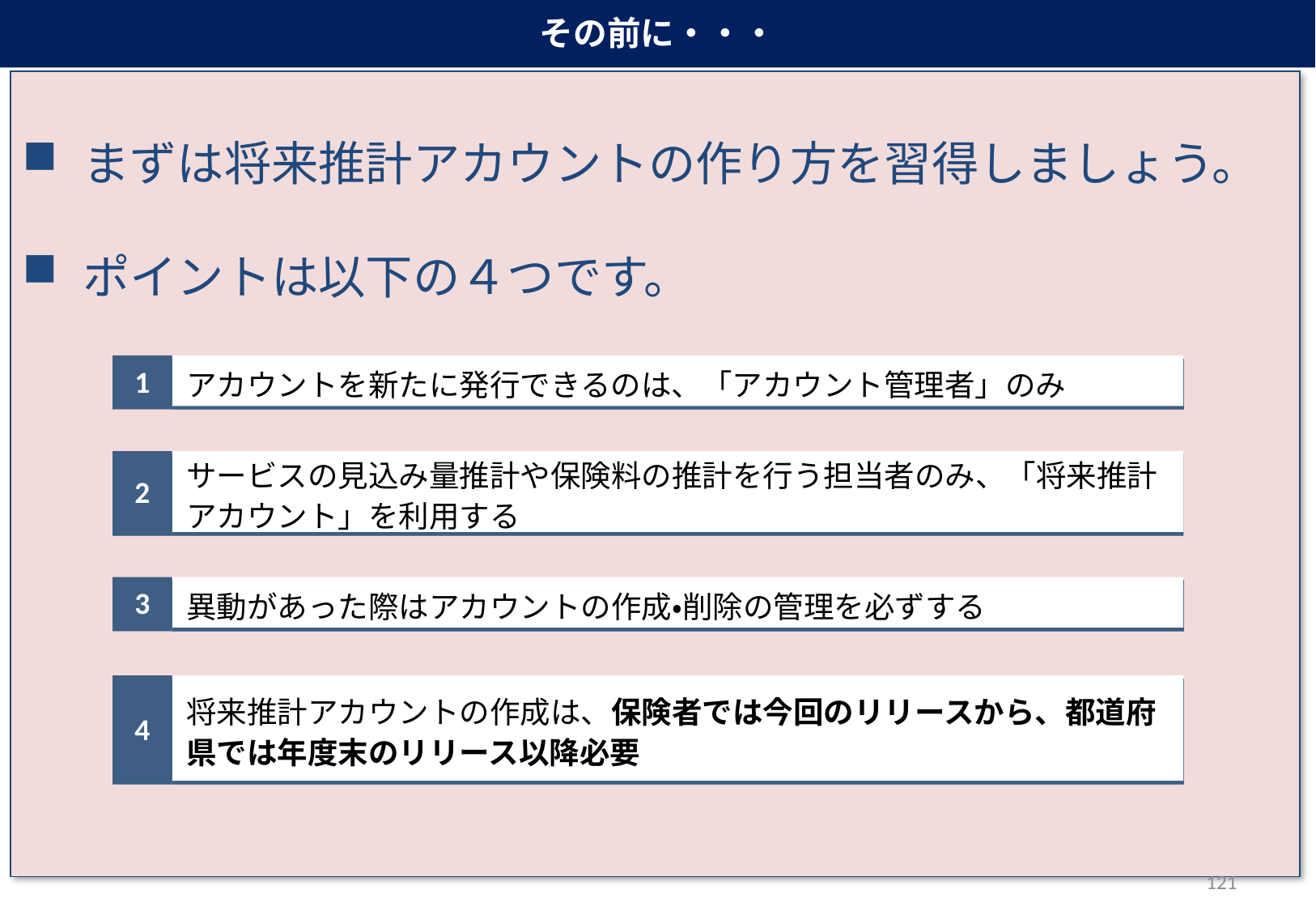

その前に・・・

まずは将来推計アカウントの作り方を習得しましょう。

ポイントは以下の４つです。

1
アカウントを新たに発行できるのは、「アカウント管理者」のみ
2
サービスの見込み量推計や保険料の推計を行う担当者のみ、「将来推計アカウント」を利用する
3
異動があった際はアカウントの作成・削除の管理を必ずする
4
将来推計アカウントの作成は、保険者では今回のリリースから、都道府県では年度末のリリース以降必要
121